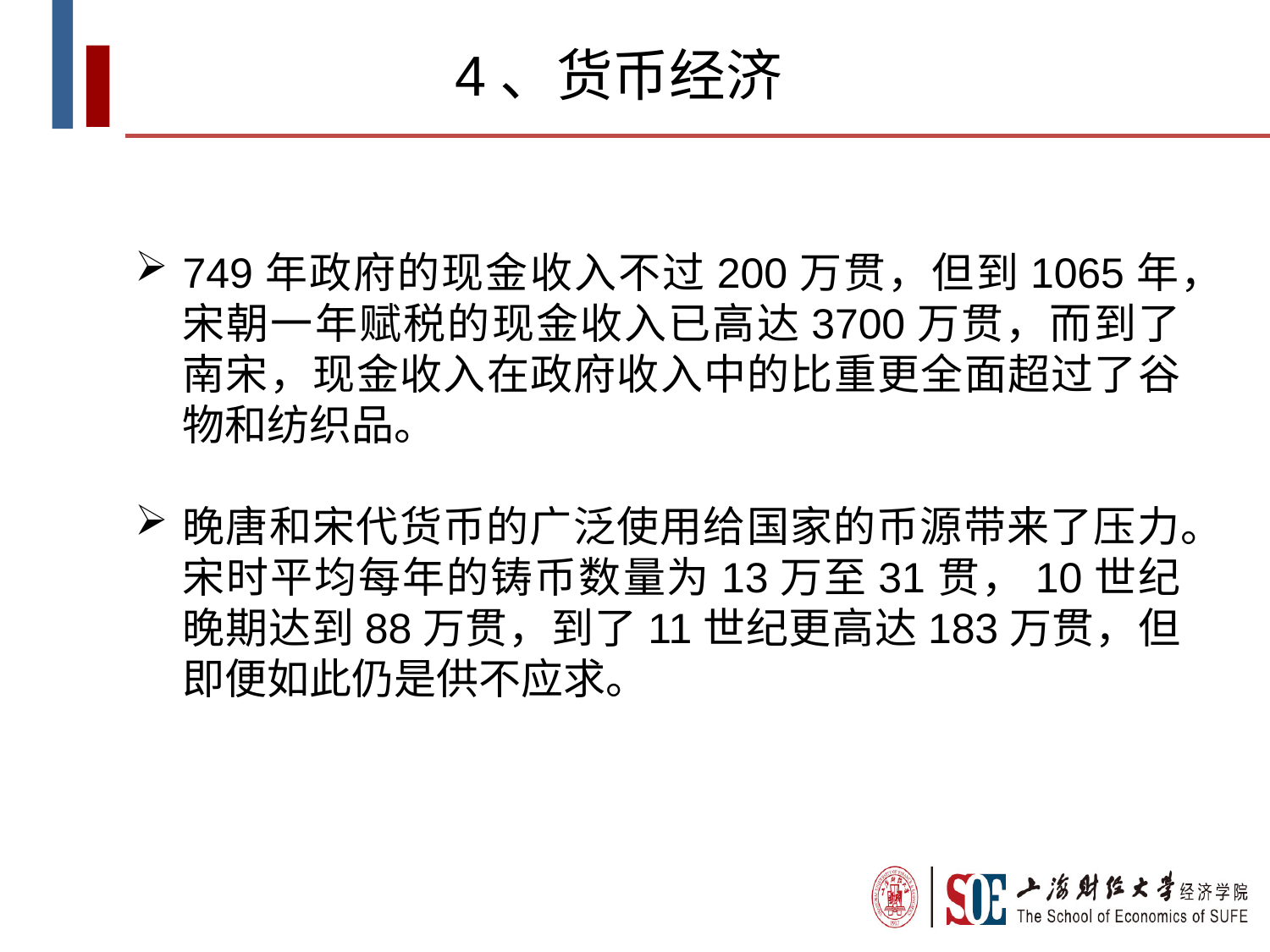

4、货币经济
749年政府的现金收入不过200万贯，但到1065年，宋朝一年赋税的现金收入已高达3700万贯，而到了南宋，现金收入在政府收入中的比重更全面超过了谷物和纺织品。

晚唐和宋代货币的广泛使用给国家的币源带来了压力。宋时平均每年的铸币数量为13万至31贯，10世纪晚期达到88万贯，到了11世纪更高达183万贯，但即便如此仍是供不应求。